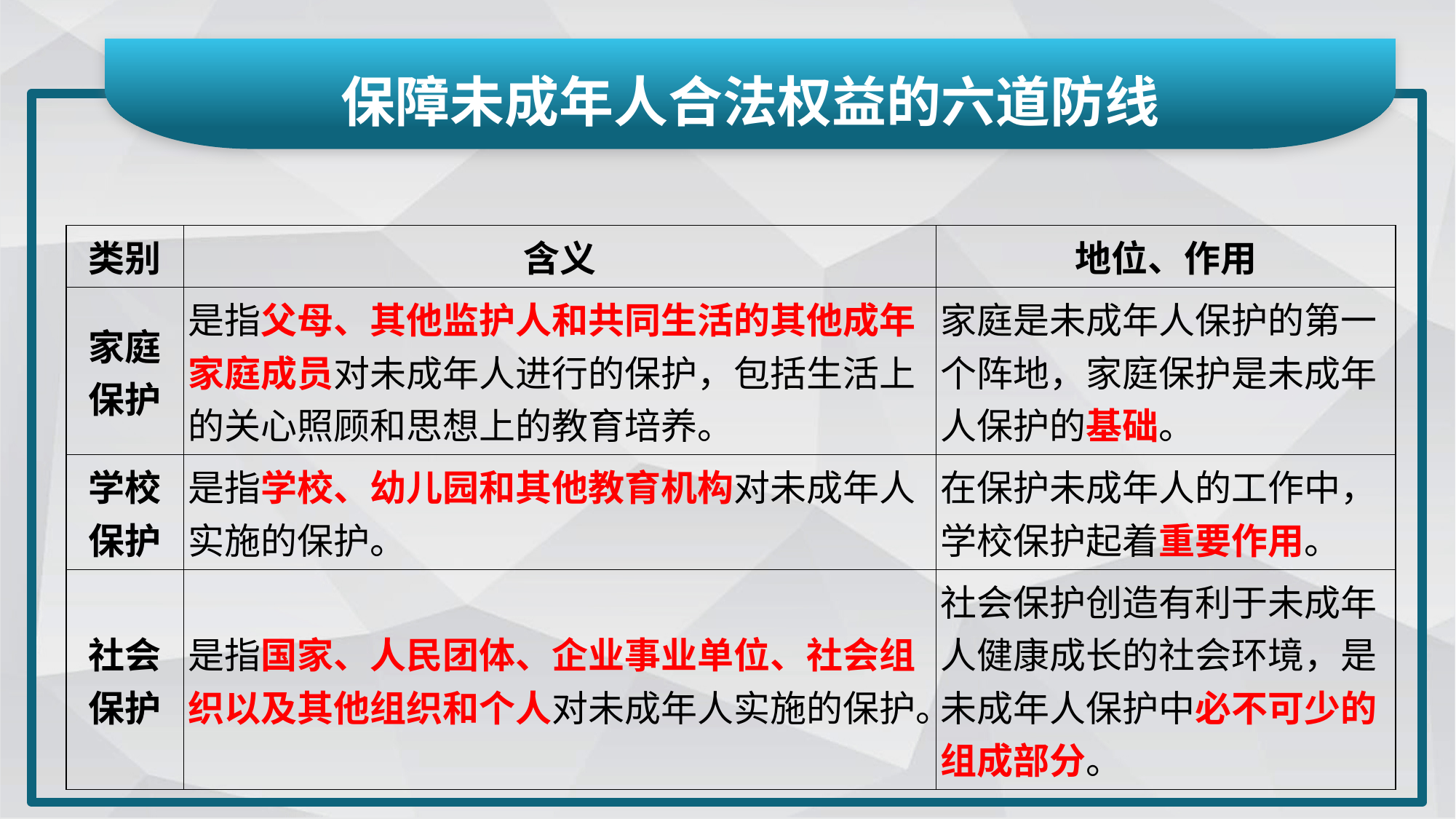

保障未成年人合法权益的六道防线

| 类别 | 含义 | 地位、作用 |
| --- | --- | --- |
| 家庭 保护 | 是指父母、其他监护人和共同生活的其他成年家庭成员对未成年人进行的保护，包括生活上的关心照顾和思想上的教育培养。 | 家庭是未成年人保护的第一个阵地，家庭保护是未成年人保护的基础。 |
| 学校 保护 | 是指学校、幼儿园和其他教育机构对未成年人实施的保护。 | 在保护未成年人的工作中，学校保护起着重要作用。 |
| 社会 保护 | 是指国家、人民团体、企业事业单位、社会组织以及其他组织和个人对未成年人实施的保护。 | 社会保护创造有利于未成年人健康成长的社会环境，是未成年人保护中必不可少的组成部分。 |